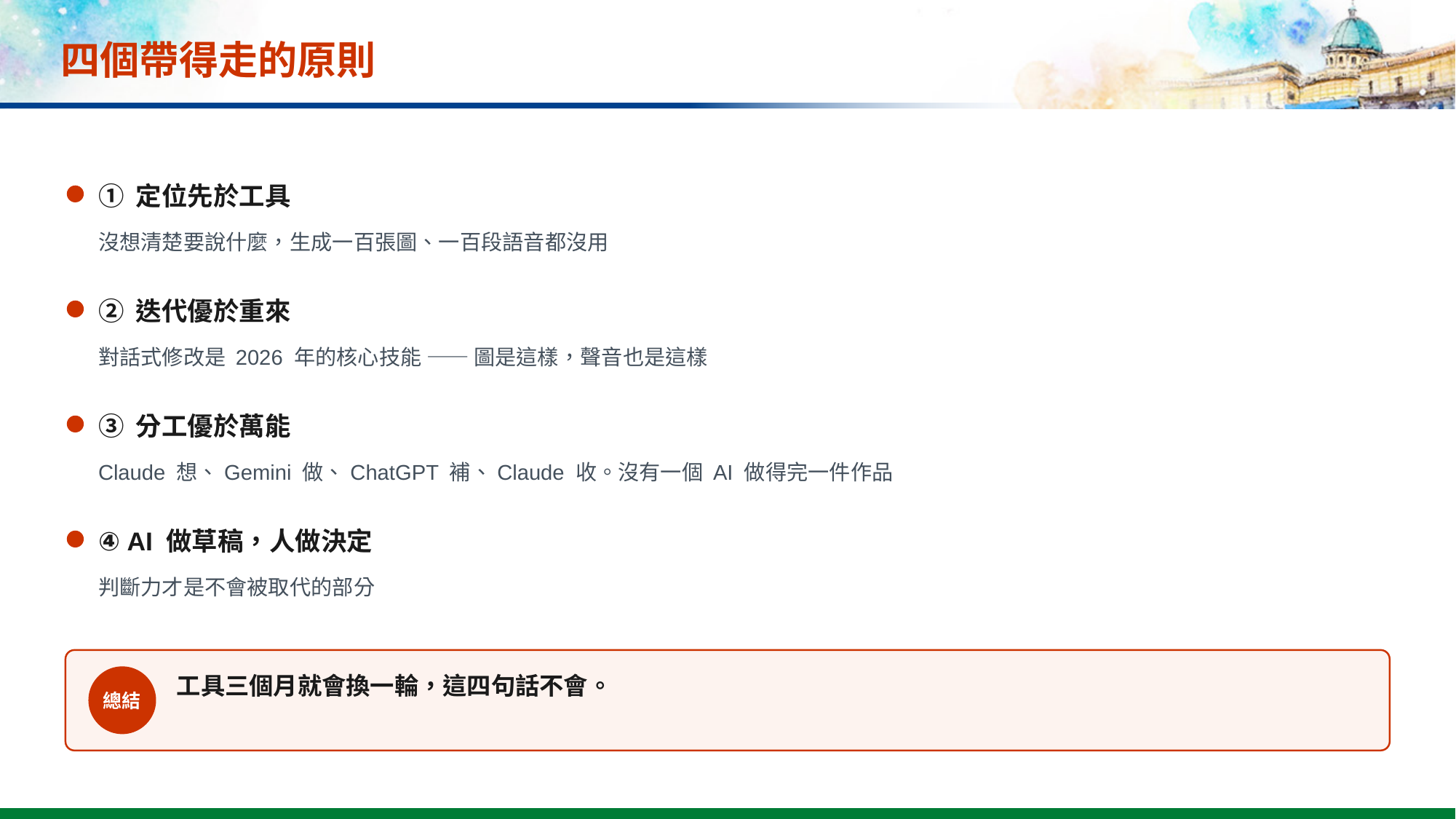

# 四個帶得走的原則
① 定位先於工具

沒想清楚要說什麼，生成一百張圖、一百段語音都沒用
② 迭代優於重來

對話式修改是 2026 年的核心技能 —— 圖是這樣，聲音也是這樣
③ 分工優於萬能

Claude 想、Gemini 做、ChatGPT 補、Claude 收。沒有一個 AI 做得完一件作品
④ AI 做草稿，人做決定

判斷力才是不會被取代的部分

工具三個月就會換一輪，這四句話不會。
總結